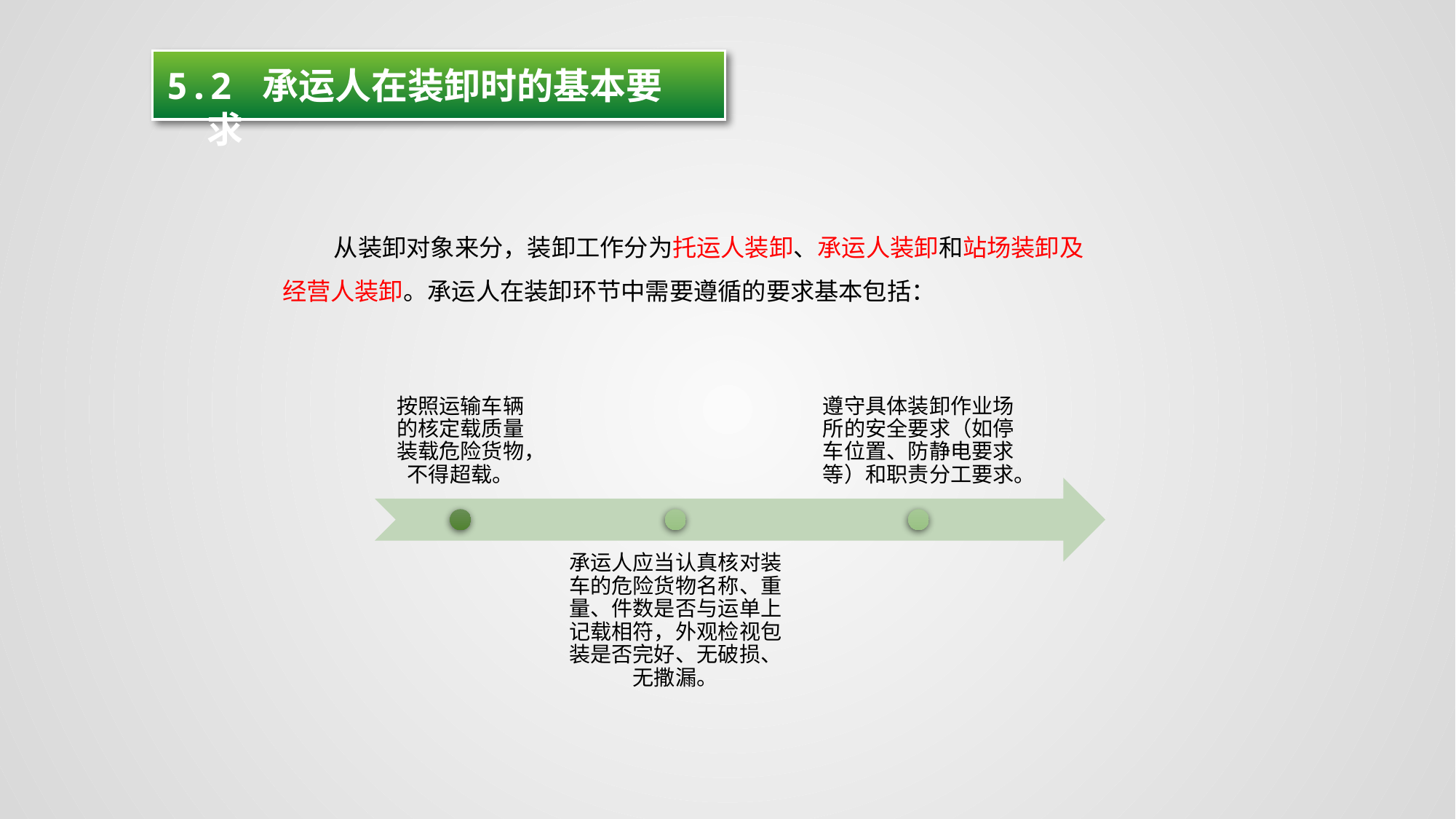

5.2 承运人在装卸时的基本要求
从装卸对象来分，装卸工作分为托运人装卸、承运人装卸和站场装卸及经营人装卸。承运人在装卸环节中需要遵循的要求基本包括：
按照运输车辆的核定载质量装载危险货物，不得超载。
承运人应当认真核对装车的危险货物名称、重量、件数是否与运单上记载相符，外观检视包装是否完好、无破损、无撒漏。
遵守具体装卸作业场所的安全要求（如停车位置、防静电要求等）和职责分工要求。